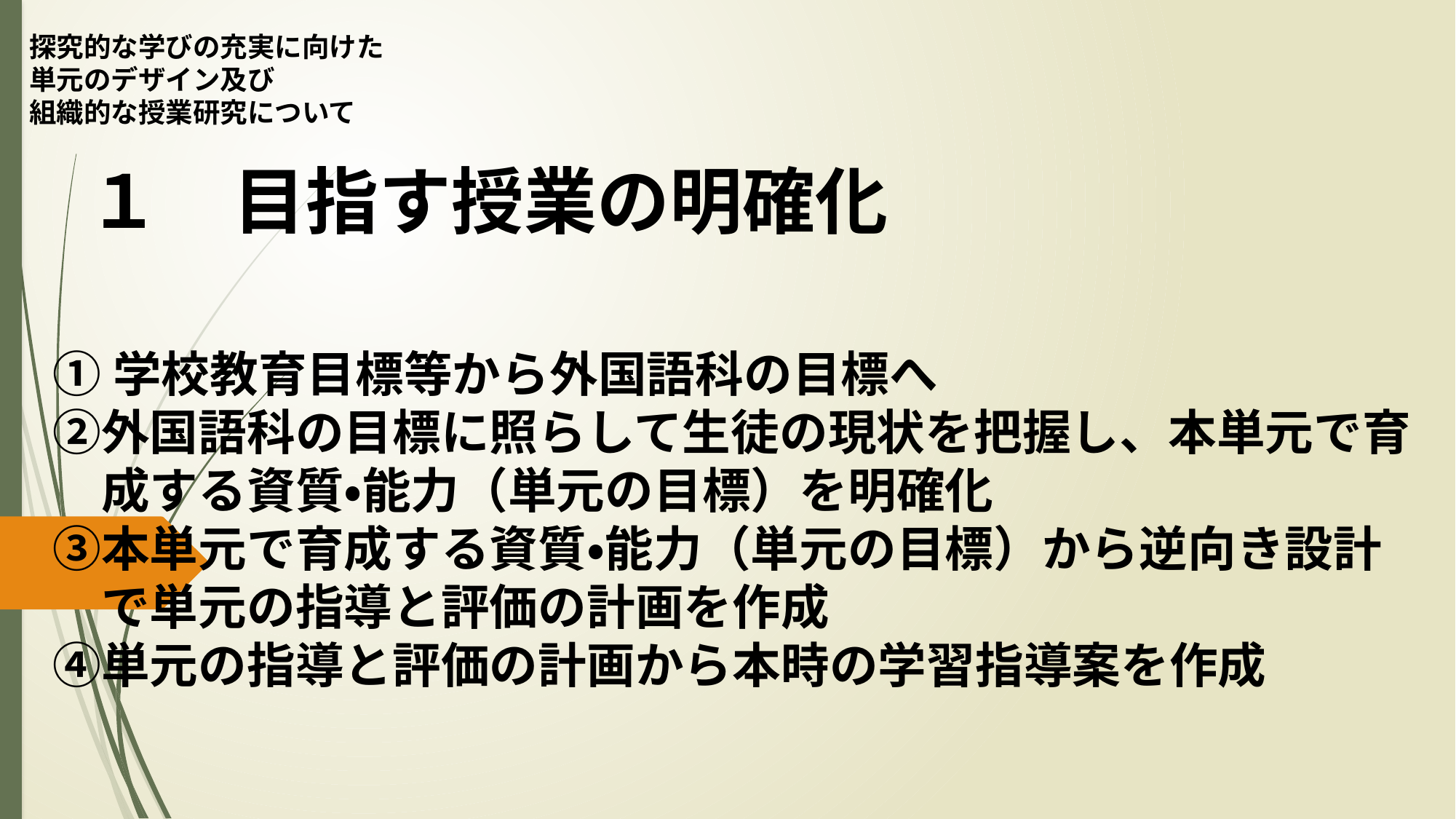

探究的な学びの充実に向けた
単元のデザイン及び
組織的な授業研究について
１　目指す授業の明確化
# ①学校教育目標等から外国語科の目標へ ②外国語科の目標に照らして生徒の現状を把握し、本単元で育 　成する資質・能力（単元の目標）を明確化 ③本単元で育成する資質・能力（単元の目標）から逆向き設計 　で単元の指導と評価の計画を作成 ④単元の指導と評価の計画から本時の学習指導案を作成